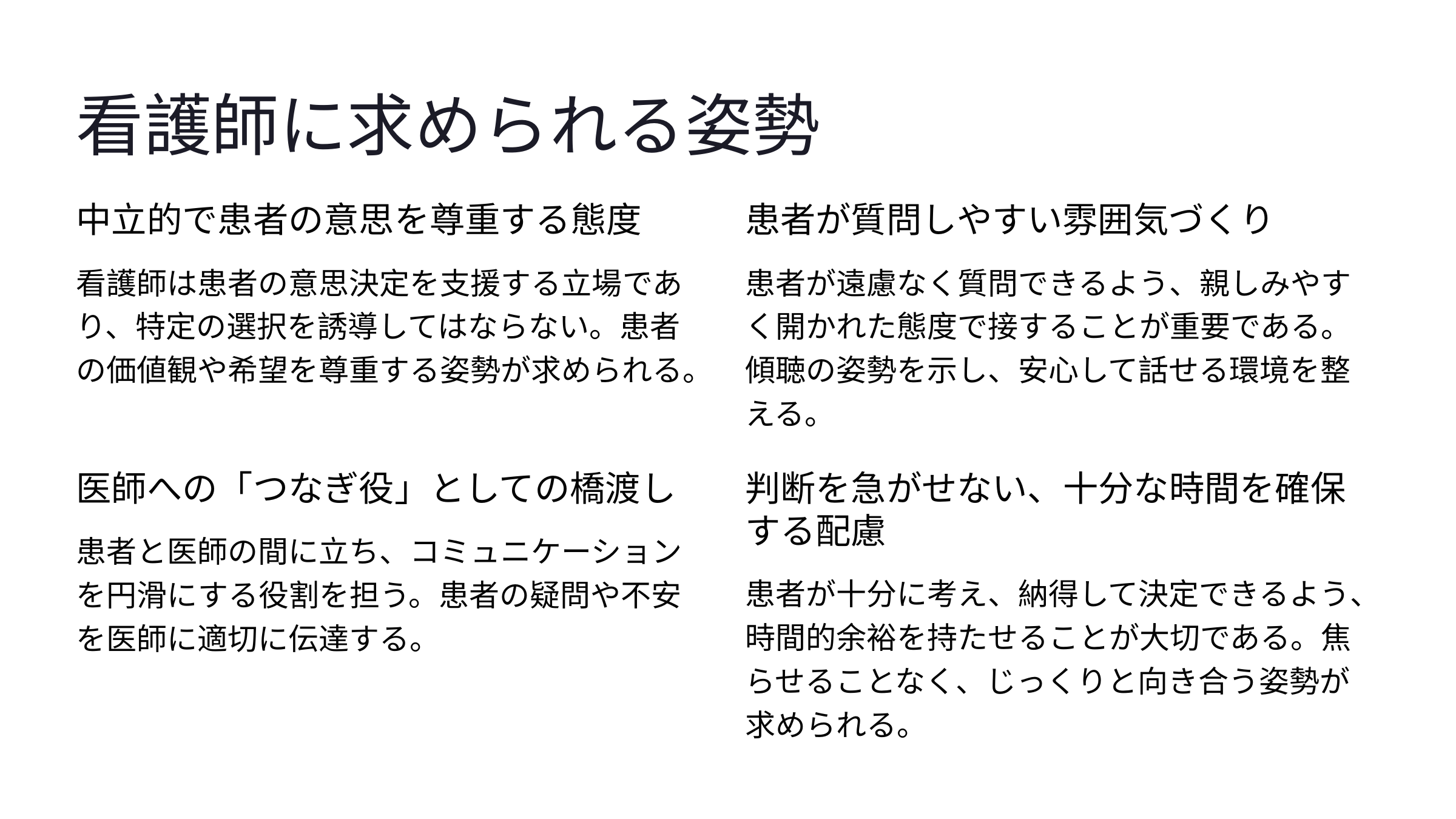

看護師に求められる姿勢
中立的で患者の意思を尊重する態度
患者が質問しやすい雰囲気づくり
看護師は患者の意思決定を支援する立場であり、特定の選択を誘導してはならない。患者の価値観や希望を尊重する姿勢が求められる。
患者が遠慮なく質問できるよう、親しみやすく開かれた態度で接することが重要である。傾聴の姿勢を示し、安心して話せる環境を整える。
医師への「つなぎ役」としての橋渡し
判断を急がせない、十分な時間を確保する配慮
患者と医師の間に立ち、コミュニケーションを円滑にする役割を担う。患者の疑問や不安を医師に適切に伝達する。
患者が十分に考え、納得して決定できるよう、時間的余裕を持たせることが大切である。焦らせることなく、じっくりと向き合う姿勢が求められる。